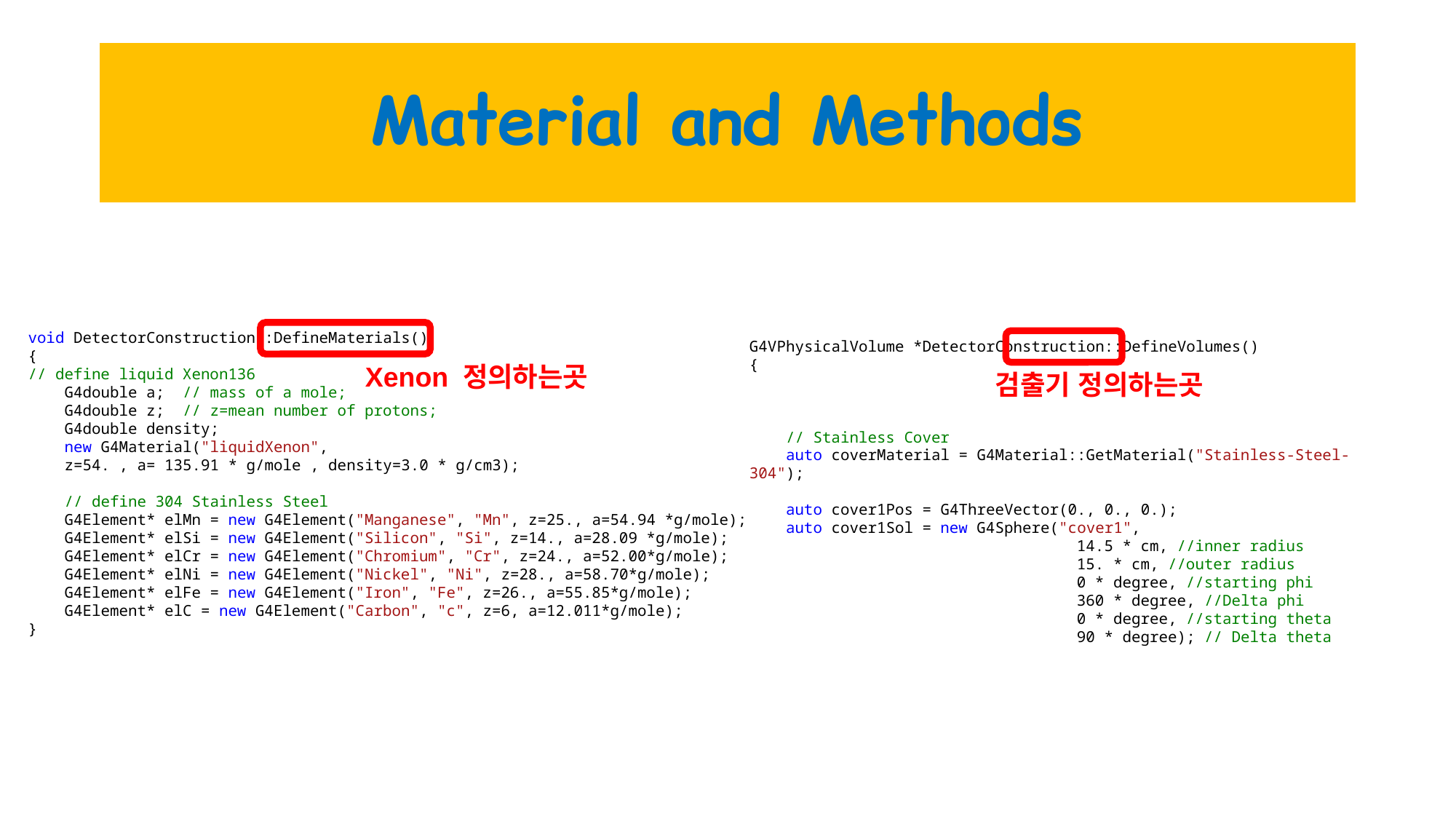

# Material and Methods

G4VPhysicalVolume *DetectorConstruction::DefineVolumes()
{

    // Stainless Cover
    auto coverMaterial = G4Material::GetMaterial("Stainless-Steel-304");

    auto cover1Pos = G4ThreeVector(0., 0., 0.);
    auto cover1Sol = new G4Sphere("cover1",
                                    14.5 * cm, //inner radius
                                    15. * cm, //outer radius
                                    0 * degree, //starting phi
                                    360 * degree, //Delta phi
                                    0 * degree, //starting theta
                                    90 * degree); // Delta theta

검출기 정의하는곳

void DetectorConstruction::DefineMaterials()
{
// define liquid Xenon136
    G4double a;  // mass of a mole;
    G4double z;  // z=mean number of protons;
    G4double density;
    new G4Material("liquidXenon",
    z=54. , a= 135.91 * g/mole , density=3.0 * g/cm3);

    // define 304 Stainless Steel
    G4Element* elMn = new G4Element("Manganese", "Mn", z=25., a=54.94 *g/mole);
    G4Element* elSi = new G4Element("Silicon", "Si", z=14., a=28.09 *g/mole);
    G4Element* elCr = new G4Element("Chromium", "Cr", z=24., a=52.00*g/mole);
    G4Element* elNi = new G4Element("Nickel", "Ni", z=28., a=58.70*g/mole);
    G4Element* elFe = new G4Element("Iron", "Fe", z=26., a=55.85*g/mole);
    G4Element* elC = new G4Element("Carbon", "c", z=6, a=12.011*g/mole);
}
Xenon 정의하는곳